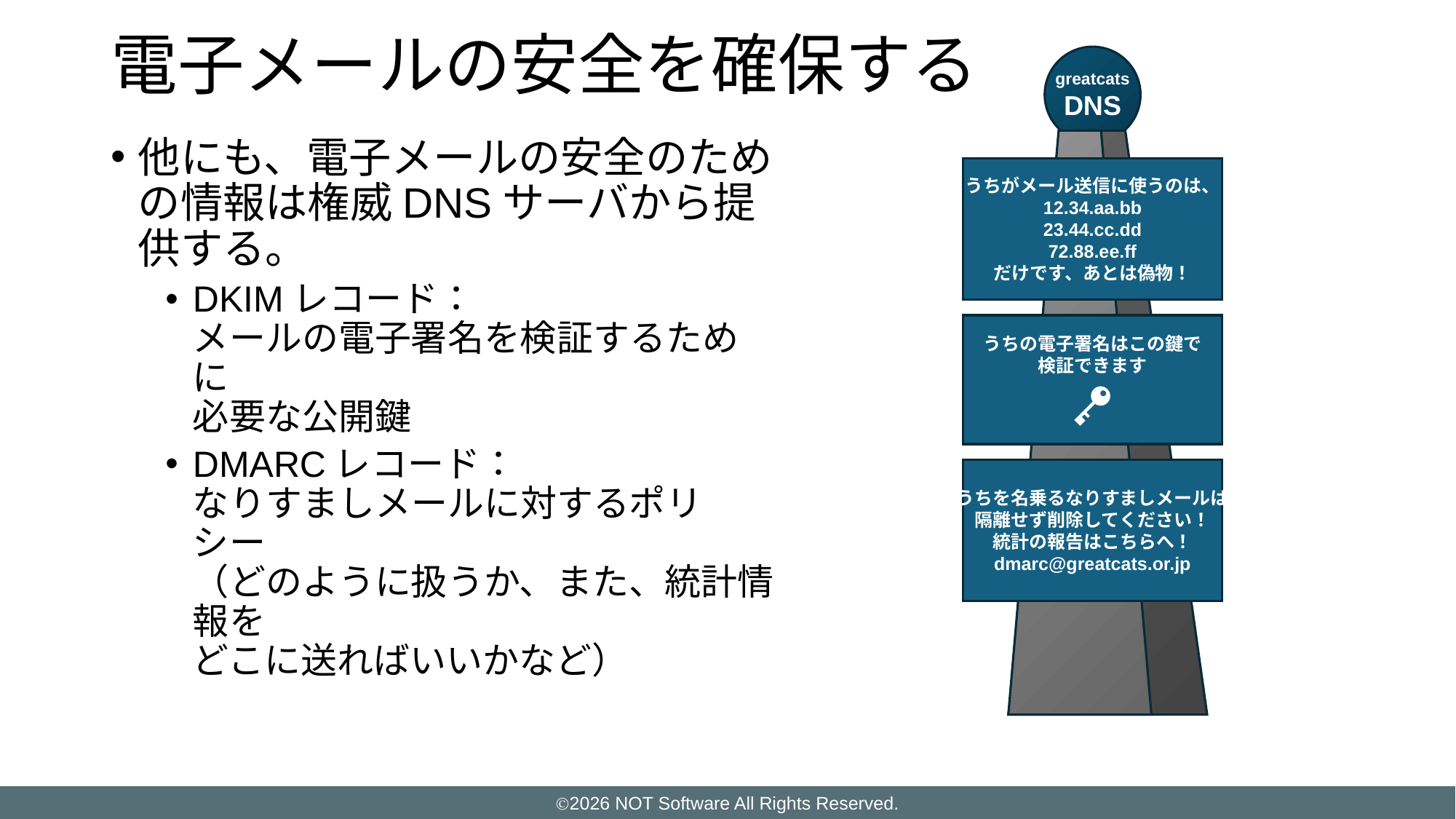

# 電子メールの安全を確保する
greatcats
DNS
他にも、電子メールの安全のための情報は権威DNSサーバから提供する。
DKIMレコード：
メールの電子署名を検証するために
必要な公開鍵
DMARCレコード：
なりすましメールに対するポリシー
（どのように扱うか、また、統計情報を
どこに送ればいいかなど）

うちがメール送信に使うのは、
12.34.aa.bb
23.44.cc.dd
72.88.ee.ff
だけです、あとは偽物！
うちの電子署名はこの鍵で
検証できます
🔑
うちを名乗るなりすましメールは
隔離せず削除してください！
統計の報告はこちらへ！
dmarc@greatcats.or.jp